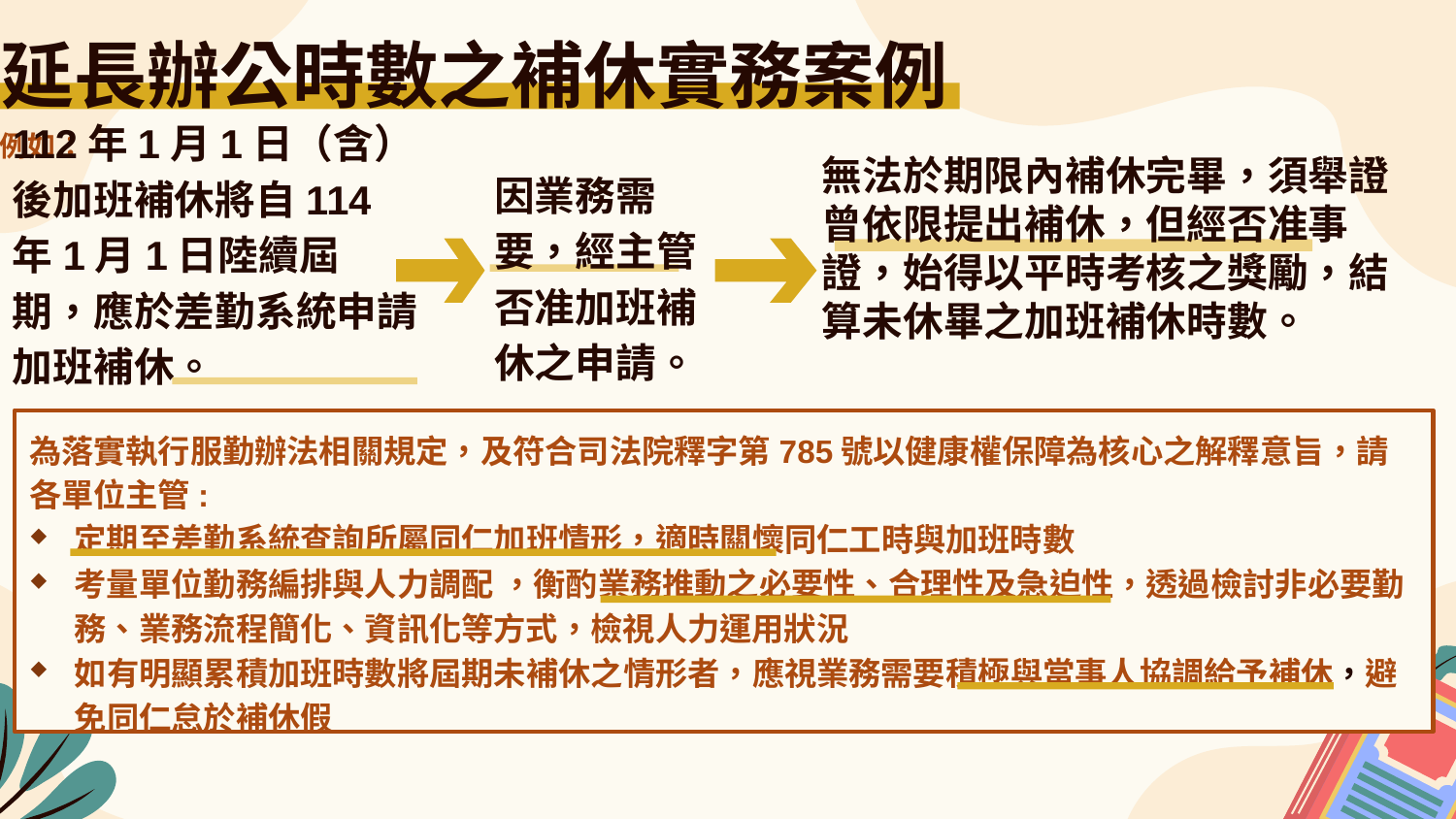

# 延長辦公時數之補休實務案例

例如：
無法於期限內補休完畢，須舉證曾依限提出補休，但經否准事證，始得以平時考核之獎勵，結算未休畢之加班補休時數。
因業務需要，經主管否准加班補休之申請。

112年1月1日（含）後加班補休將自114年1月1日陸續屆期，應於差勤系統申請加班補休。

為落實執行服勤辦法相關規定，及符合司法院釋字第785號以健康權保障為核心之解釋意旨，請各單位主管:
定期至差勤系統查詢所屬同仁加班情形，適時關懷同仁工時與加班時數
考量單位勤務編排與人力調配 ，衡酌業務推動之必要性、合理性及急迫性，透過檢討非必要勤務、業務流程簡化、資訊化等方式，檢視人力運用狀況
如有明顯累積加班時數將屆期未補休之情形者，應視業務需要積極與當事人協調給予補休，避免同仁怠於補休假

但不得連續超過3日